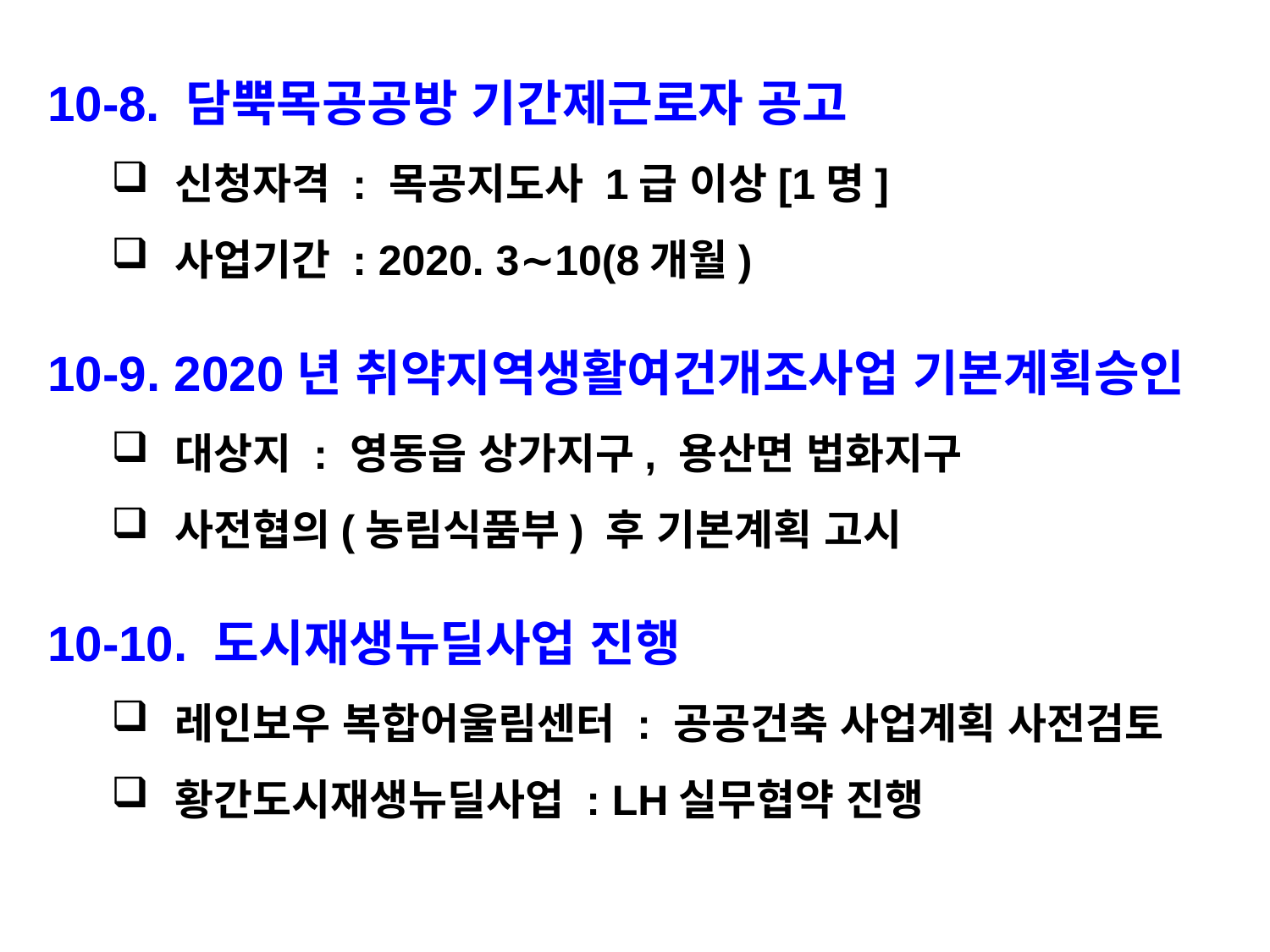

10-8. 담뿍목공공방 기간제근로자 공고
신청자격 : 목공지도사 1급 이상[1명]
사업기간 : 2020. 3∼10(8개월)
10-9. 2020년 취약지역생활여건개조사업 기본계획승인
대상지 : 영동읍 상가지구, 용산면 법화지구
사전협의(농림식품부) 후 기본계획 고시
10-10. 도시재생뉴딜사업 진행
레인보우 복합어울림센터 : 공공건축 사업계획 사전검토
황간도시재생뉴딜사업 : LH실무협약 진행